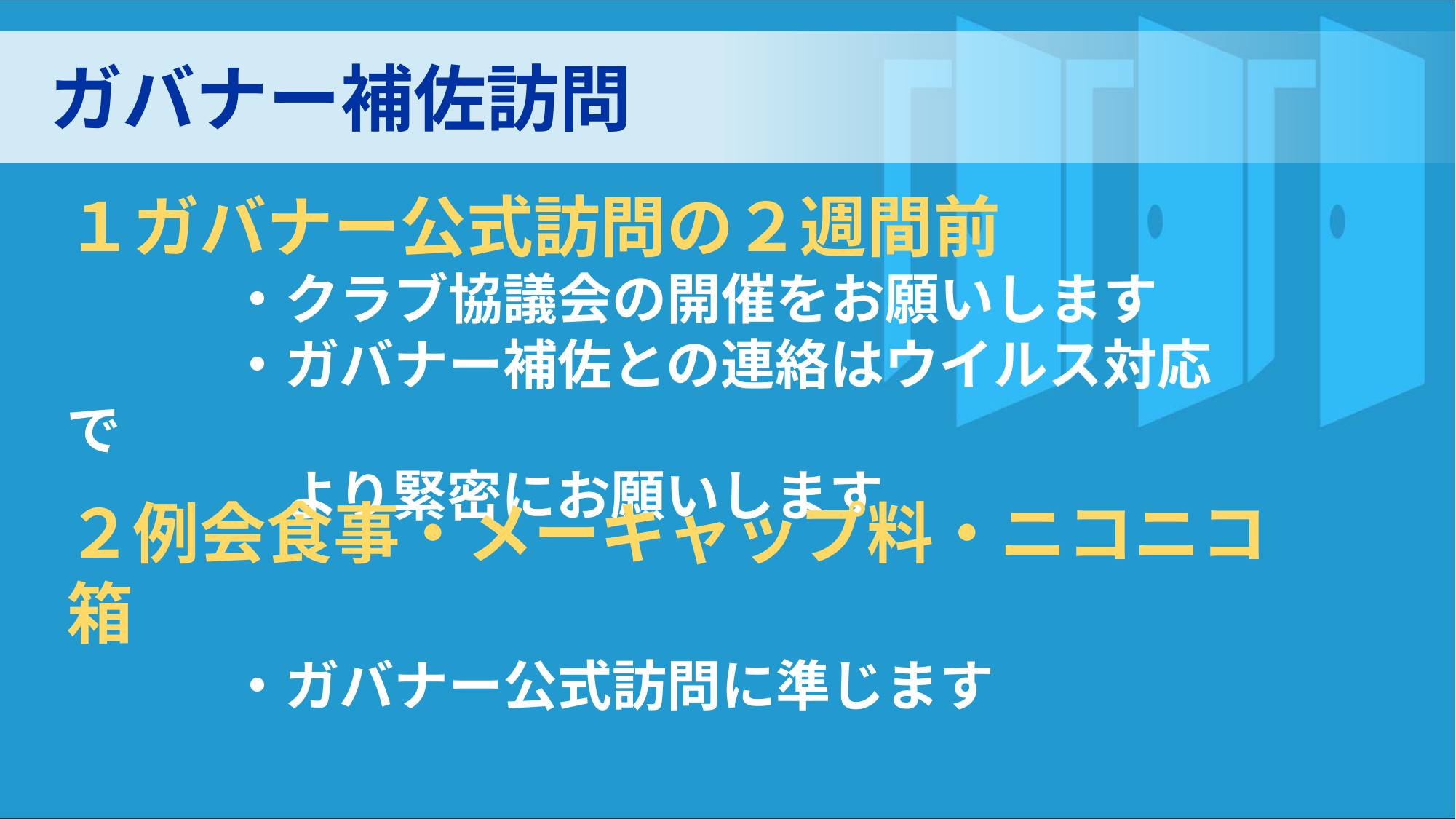

ガバナー補佐訪問
１ガバナー公式訪問の２週間前
　　　・クラブ協議会の開催をお願いします
　　　・ガバナー補佐との連絡はウイルス対応で
　　　　より緊密にお願いします

RIの柔軟性・多様性
２例会食事・メーキャップ料・ニコニコ箱
　　　・ガバナー公式訪問に準じます

自らの地区・クラブ・委員会の
立ち位置を知る